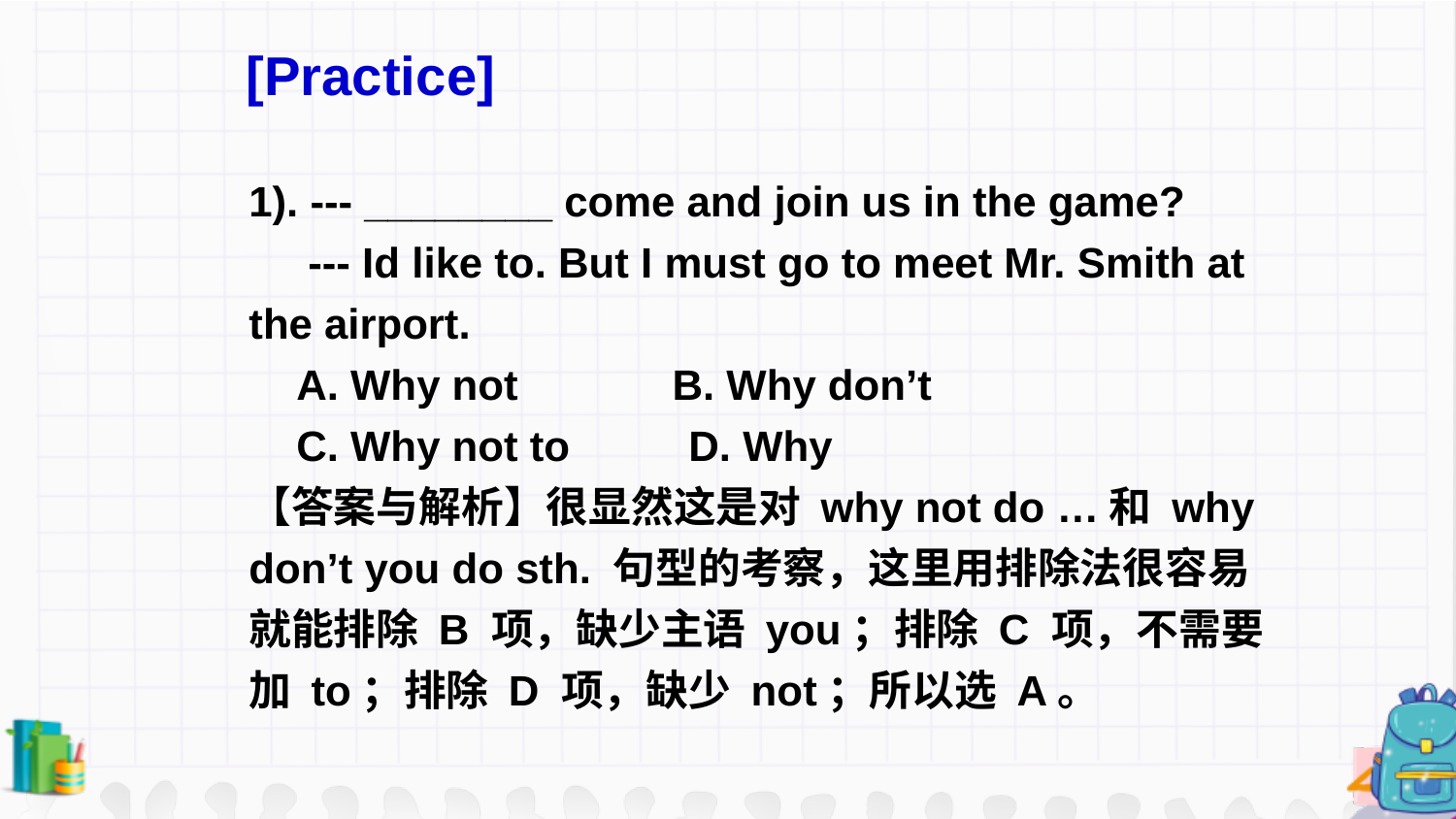

[Practice]
1). --- ________ come and join us in the game?
     --- Id like to. But I must go to meet Mr. Smith at the airport.
    A. Why not             B. Why don’t
    C. Why not to          D. Why
【答案与解析】很显然这是对 why not do …和 why don’t you do sth. 句型的考察，这里用排除法很容易就能排除 B 项，缺少主语 you；排除 C 项，不需要加 to；排除 D 项，缺少 not；所以选 A。